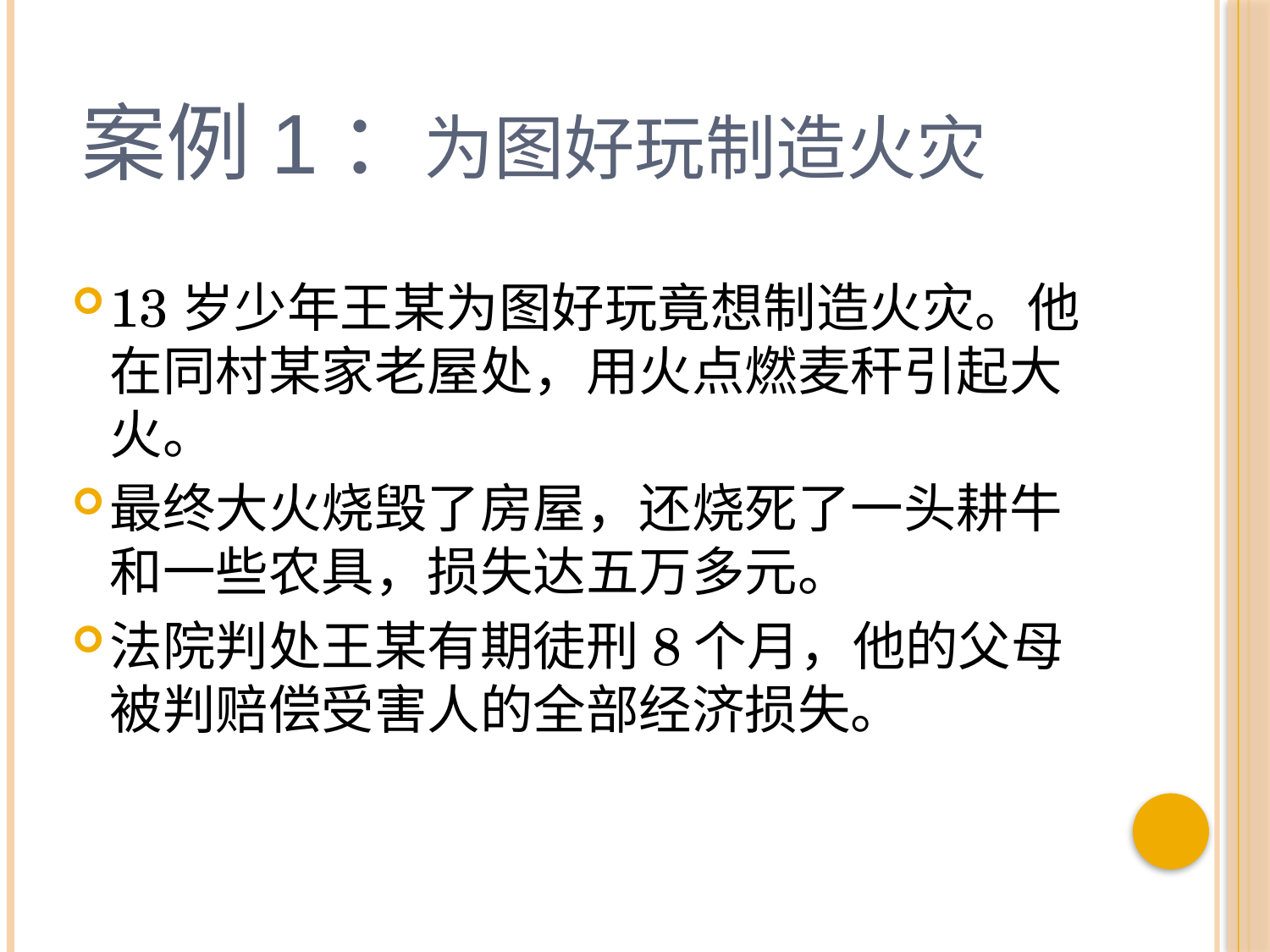

# 案例1：为图好玩制造火灾
13岁少年王某为图好玩竟想制造火灾。他在同村某家老屋处，用火点燃麦秆引起大火。
最终大火烧毁了房屋，还烧死了一头耕牛和一些农具，损失达五万多元。
法院判处王某有期徒刑8个月，他的父母被判赔偿受害人的全部经济损失。